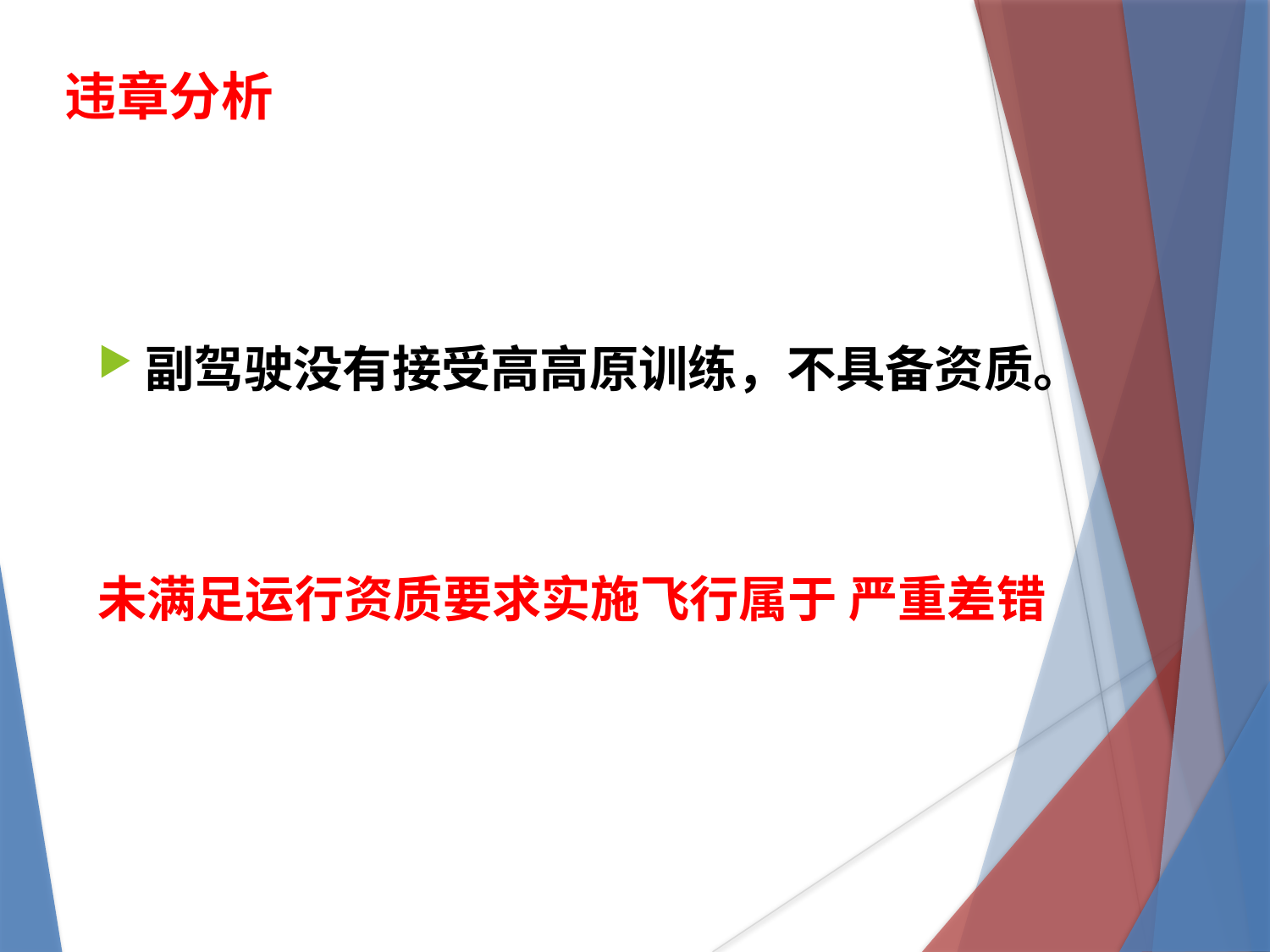

违章分析

副驾驶没有接受高高原训练，不具备资质。

未满足运行资质要求实施飞行属于 严重差错